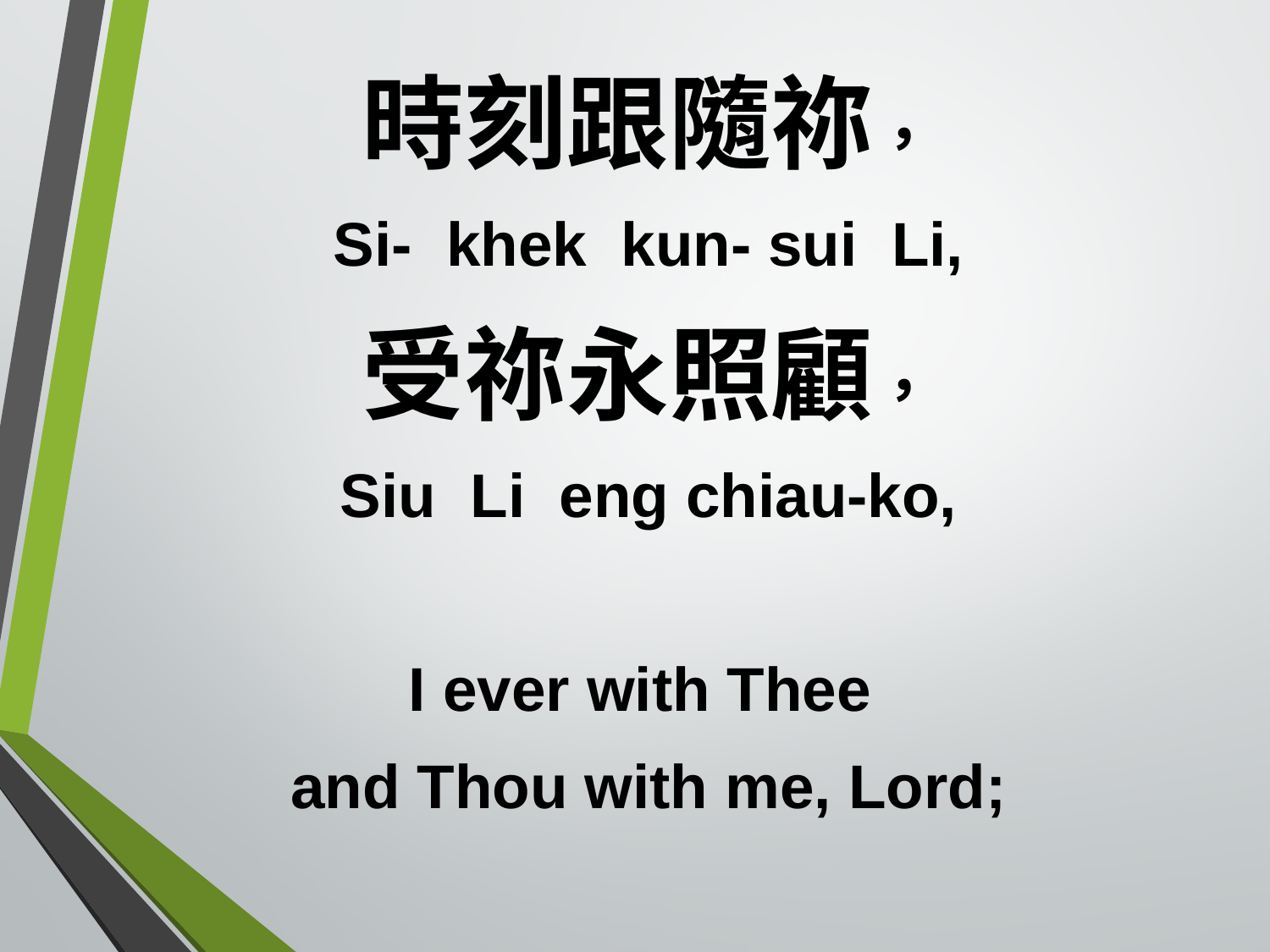

時刻跟隨祢，
Si-  khek  kun- sui  Li,
受祢永照顧，
Siu  Li  eng chiau-ko,

I ever with Thee
and Thou with me, Lord;